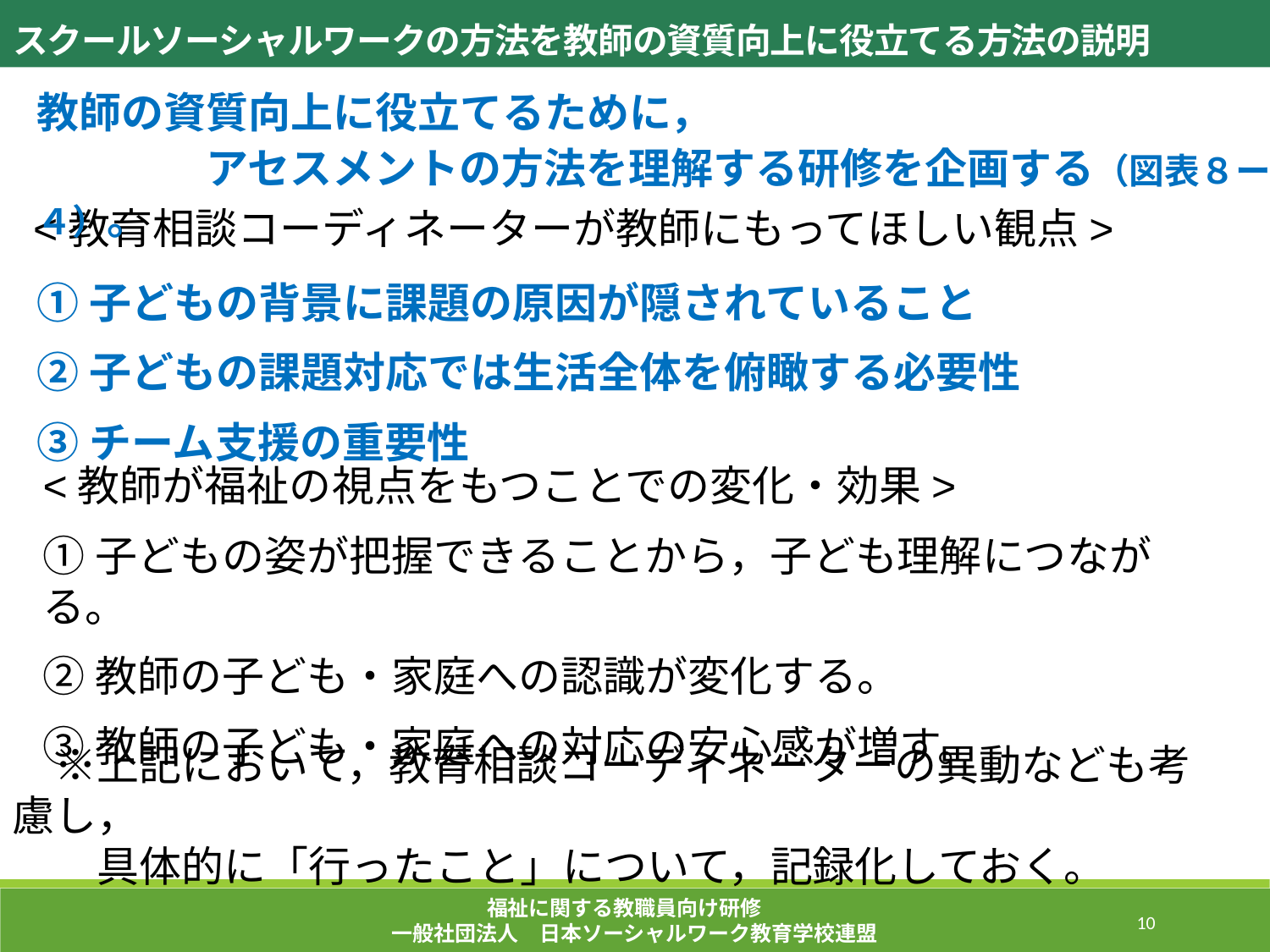

スクールソーシャルワークの方法を教師の資質向上に役立てる方法の説明
教師の資質向上に役立てるために，
　　　　アセスメントの方法を理解する研修を企画する（図表８ー４）。
<教育相談コーディネーターが教師にもってほしい観点>
①子どもの背景に課題の原因が隠されていること

②子どもの課題対応では生活全体を俯瞰する必要性

③チーム支援の重要性
家庭
環境
<教師が福祉の視点をもつことでの変化・効果>

①子どもの姿が把握できることから，子ども理解につながる。

②教師の子ども・家庭への認識が変化する。

③教師の子ども・家庭への対応の安心感が増す。
　※上記において，教育相談コーディネーターの異動なども考慮し，
　　具体的に「行ったこと」について，記録化しておく。
福祉に関する教職員向け研修
一般社団法人　日本ソーシャルワーク教育学校連盟
10